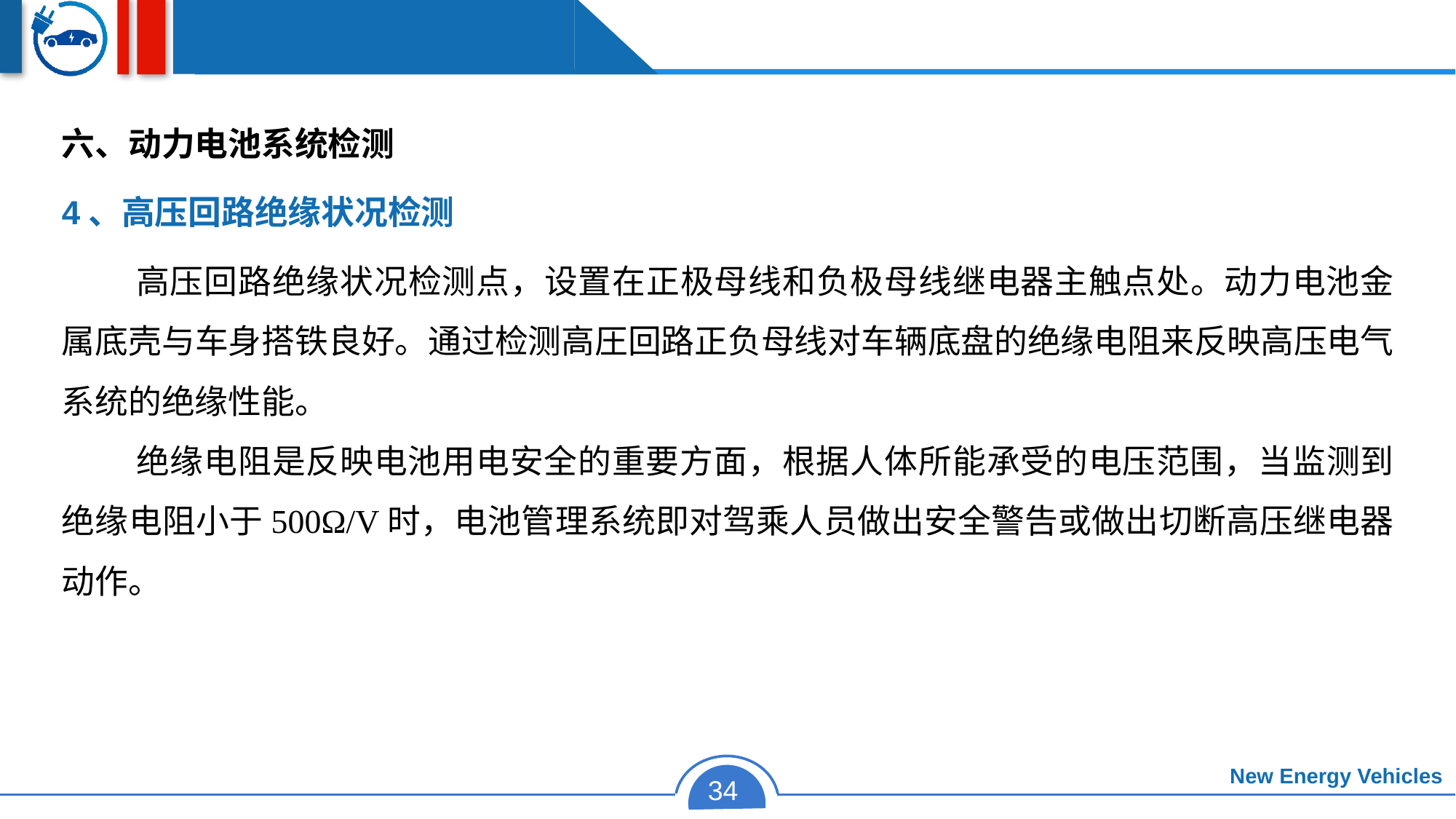

六、动力电池系统检测
4、高压回路绝缘状况检测
        高压回路绝缘状况检测点，设置在正极母线和负极母线继电器主触点处。动力电池金属底壳与车身搭铁良好。通过检测高圧回路正负母线对车辆底盘的绝缘电阻来反映高压电气系统的绝缘性能。
        绝缘电阻是反映电池用电安全的重要方面，根据人体所能承受的电压范围，当监测到绝缘电阻小于500Ω/V时，电池管理系统即对驾乘人员做出安全警告或做出切断高压继电器动作。